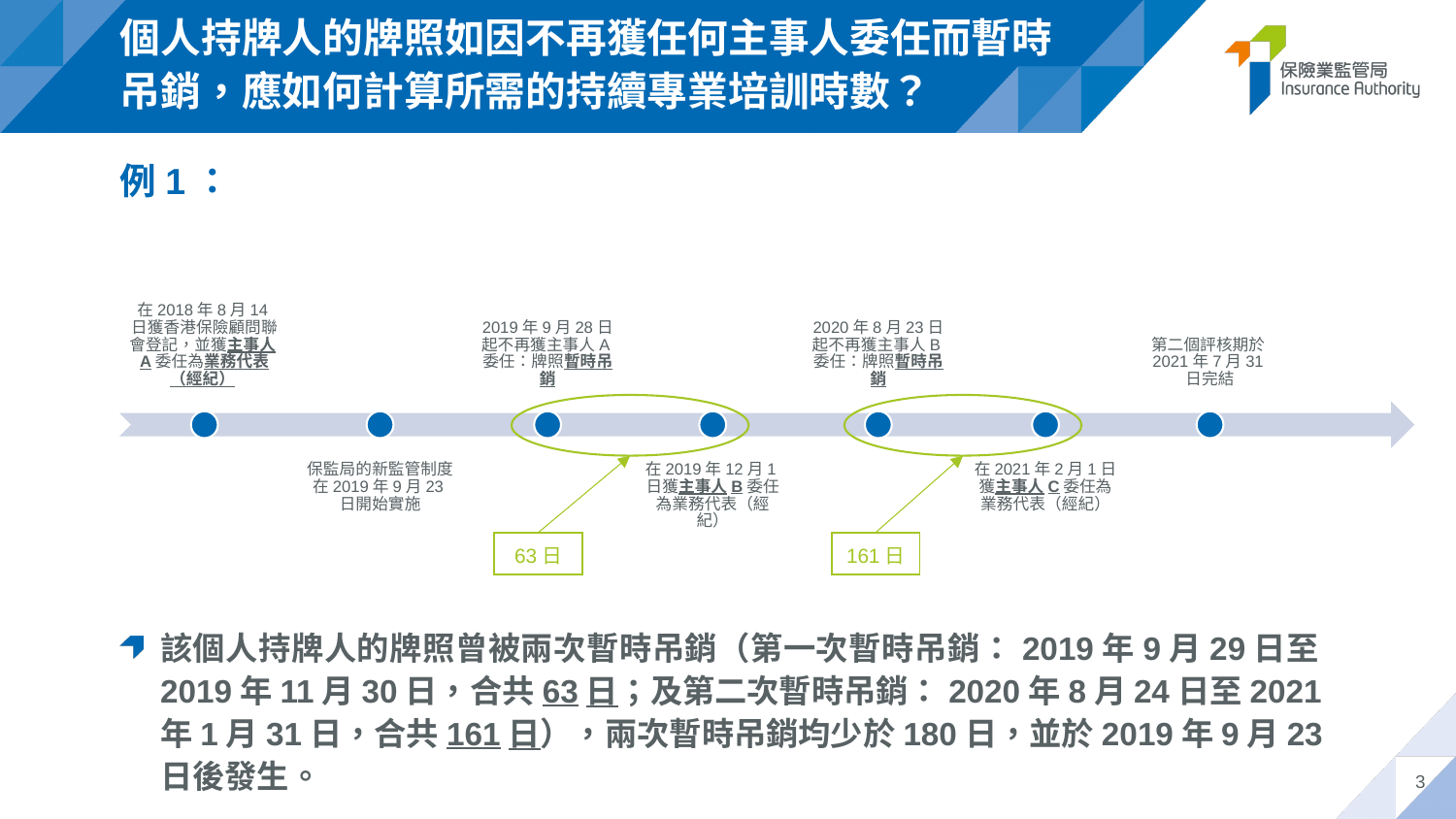

# 個人持牌人的牌照如因不再獲任何主事人委任而暫時吊銷，應如何計算所需的持續專業培訓時數？
例1：
在2018年8月14日獲香港保險顧問聯會登記，並獲主事人A委任為業務代表（經紀）
保監局的新監管制度在2019年9月23日開始實施
2019年9月28日起不再獲主事人A委任：牌照暫時吊銷
在2019年12月1日獲主事人B委任為業務代表（經紀）
2020年8月23日起不再獲主事人B委任：牌照暫時吊銷
在2021年2月1日獲主事人C委任為業務代表（經紀）
第二個評核期於2021年7月31日完結

63日

161日
該個人持牌人的牌照曾被兩次暫時吊銷（第一次暫時吊銷：2019年9月29日至2019年11月30日，合共63日；及第二次暫時吊銷：2020年8月24日至2021年1月31日，合共161日），兩次暫時吊銷均少於180日，並於2019年9月23日後發生。
3